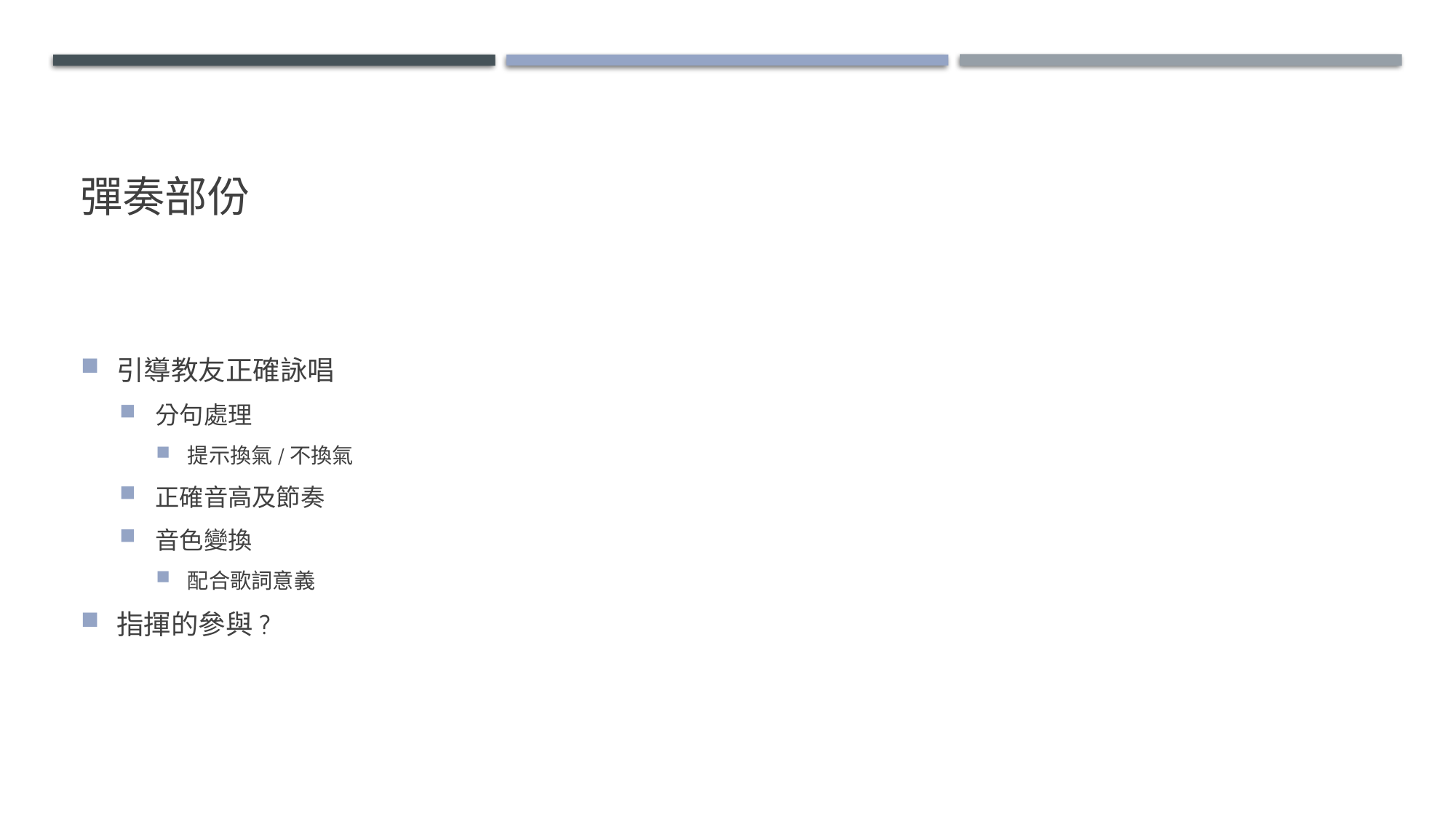

# 彈奏部份
引導教友正確詠唱
分句處理
提示換氣/不換氣
正確音高及節奏
音色變換
配合歌詞意義
指揮的參與?